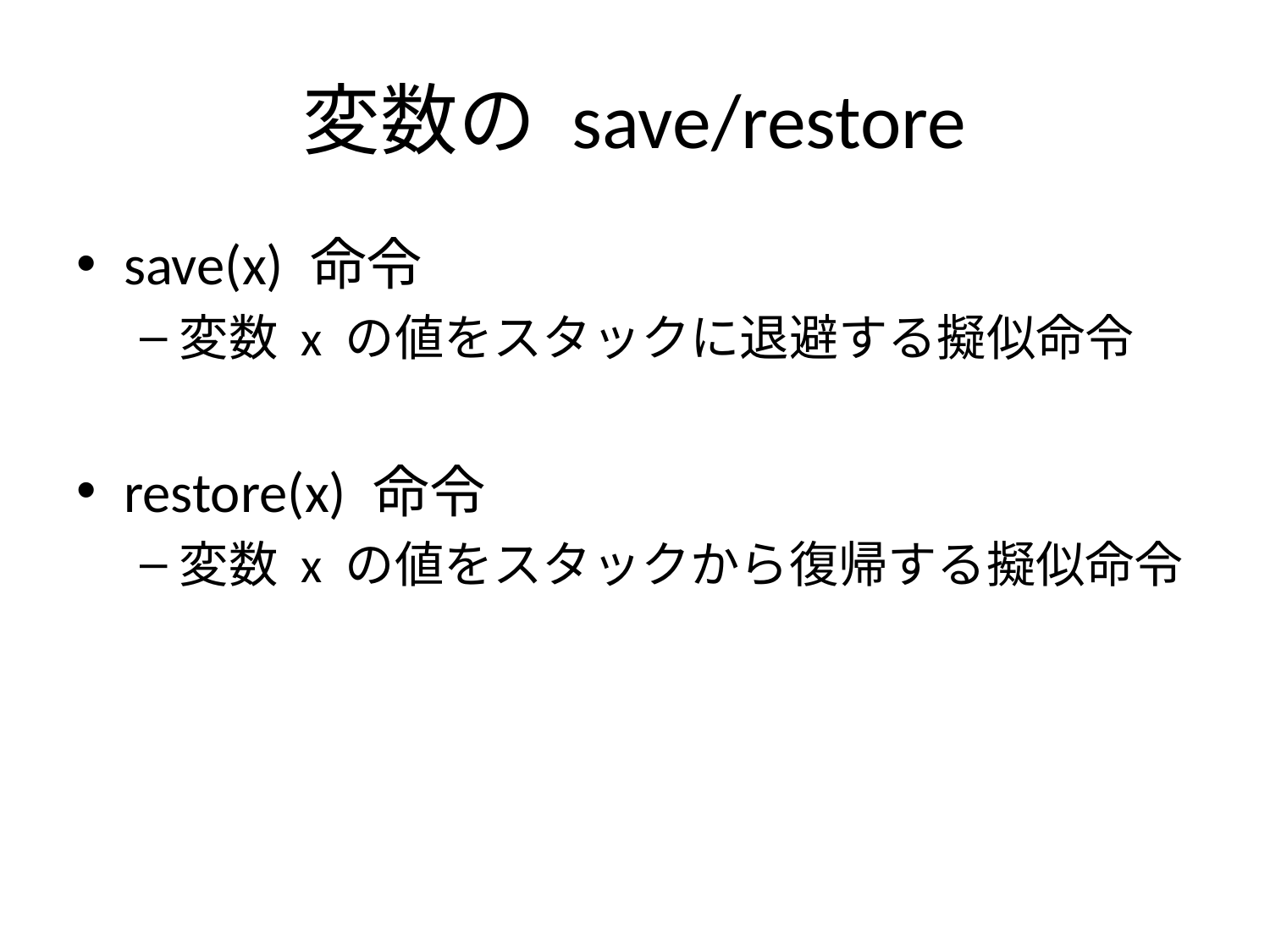

# 変数の save/restore
save(x) 命令
変数 x の値をスタックに退避する擬似命令

restore(x) 命令
変数 x の値をスタックから復帰する擬似命令